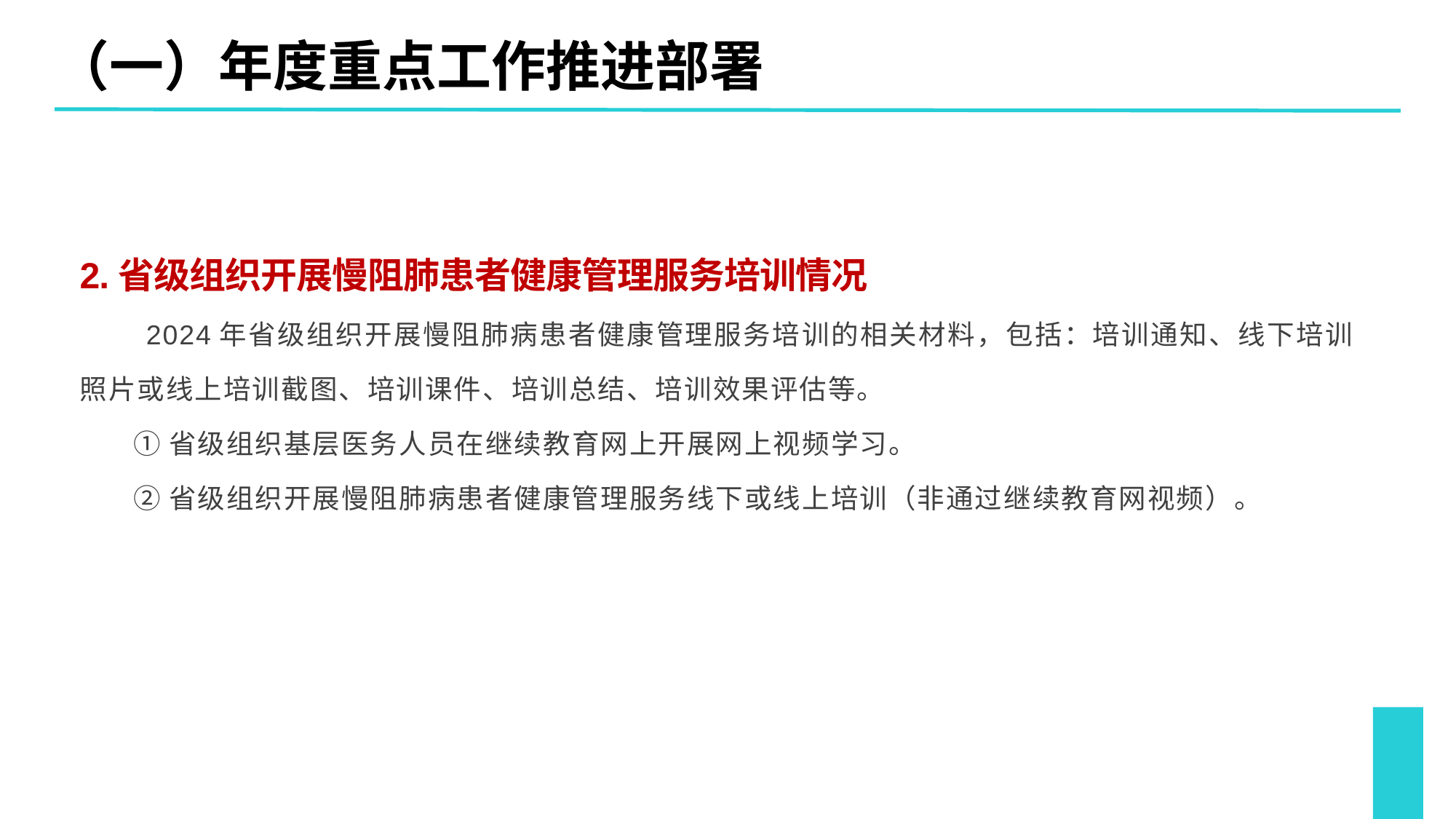

（一）年度重点工作推进部署
2.省级组织开展慢阻肺患者健康管理服务培训情况
       2024年省级组织开展慢阻肺病患者健康管理服务培训的相关材料，包括：培训通知、线下培训照片或线上培训截图、培训课件、培训总结、培训效果评估等。
       ①省级组织基层医务人员在继续教育网上开展网上视频学习。
       ②省级组织开展慢阻肺病患者健康管理服务线下或线上培训（非通过继续教育网视频）。